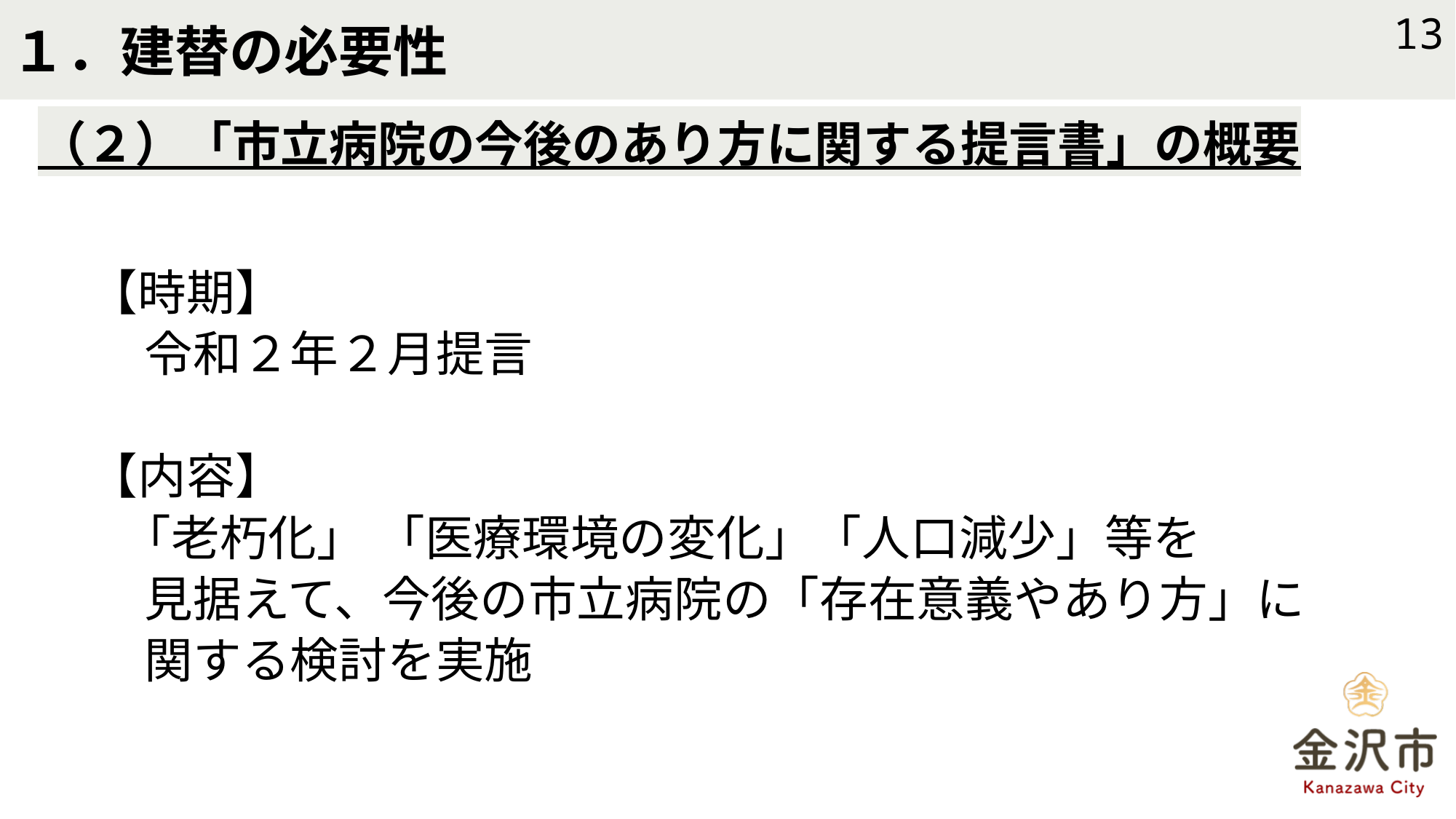

# １．建替の必要性
13
（２）「市立病院の今後のあり方に関する提言書」の概要

【時期】
    令和２年２月提言

【内容】
  「老朽化」 「医療環境の変化」「人口減少」等を
    見据えて、今後の市立病院の「存在意義やあり方」に
    関する検討を実施